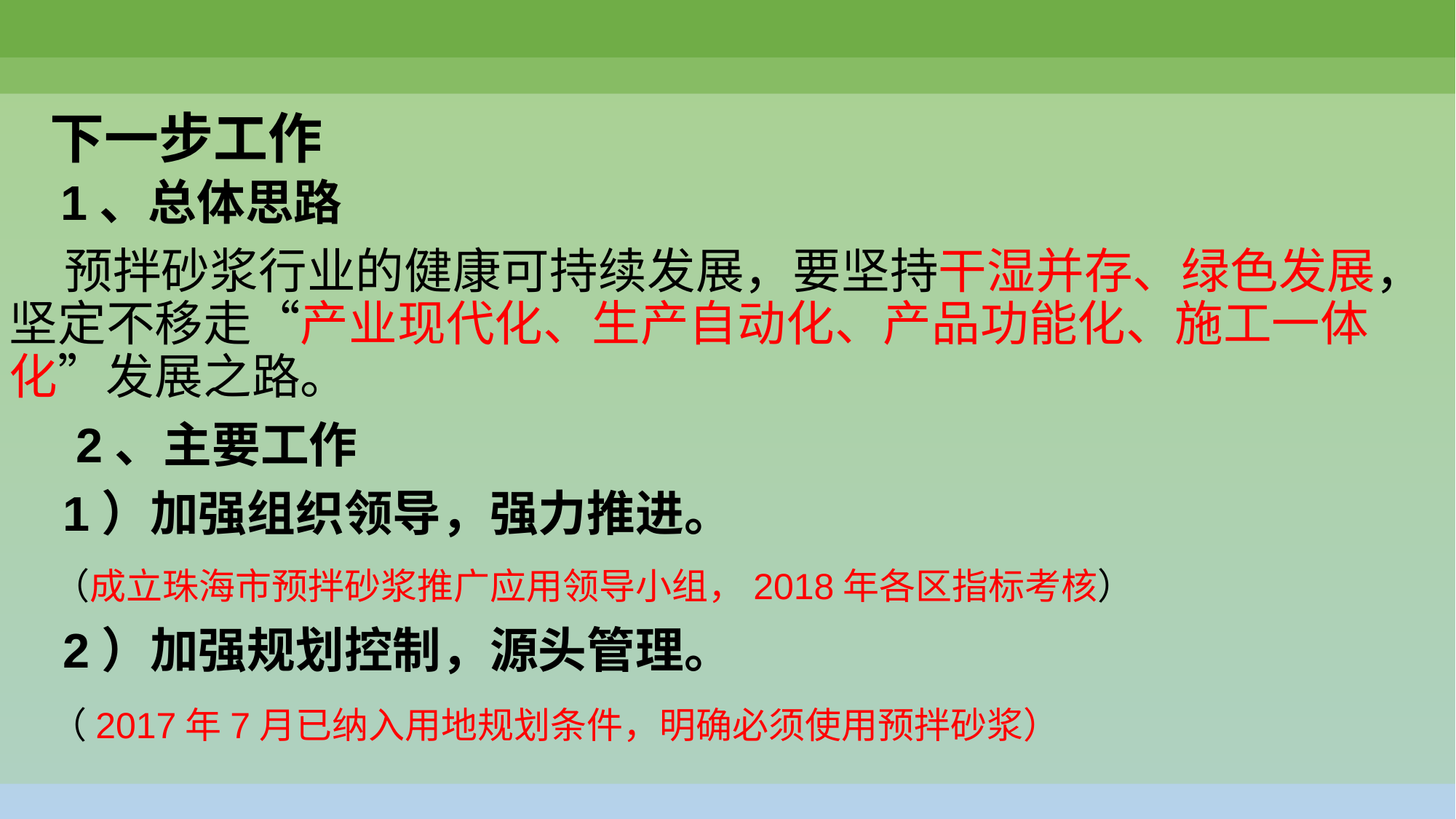

#

     下一步工作
     1、总体思路
    预拌砂浆行业的健康可持续发展，要坚持干湿并存、绿色发展，坚定不移走“产业现代化、生产自动化、产品功能化、施工一体化”发展之路。
     2、主要工作
    1）加强组织领导，强力推进。
   （成立珠海市预拌砂浆推广应用领导小组，2018年各区指标考核）
    2）加强规划控制，源头管理。
    （2017年7月已纳入用地规划条件，明确必须使用预拌砂浆）